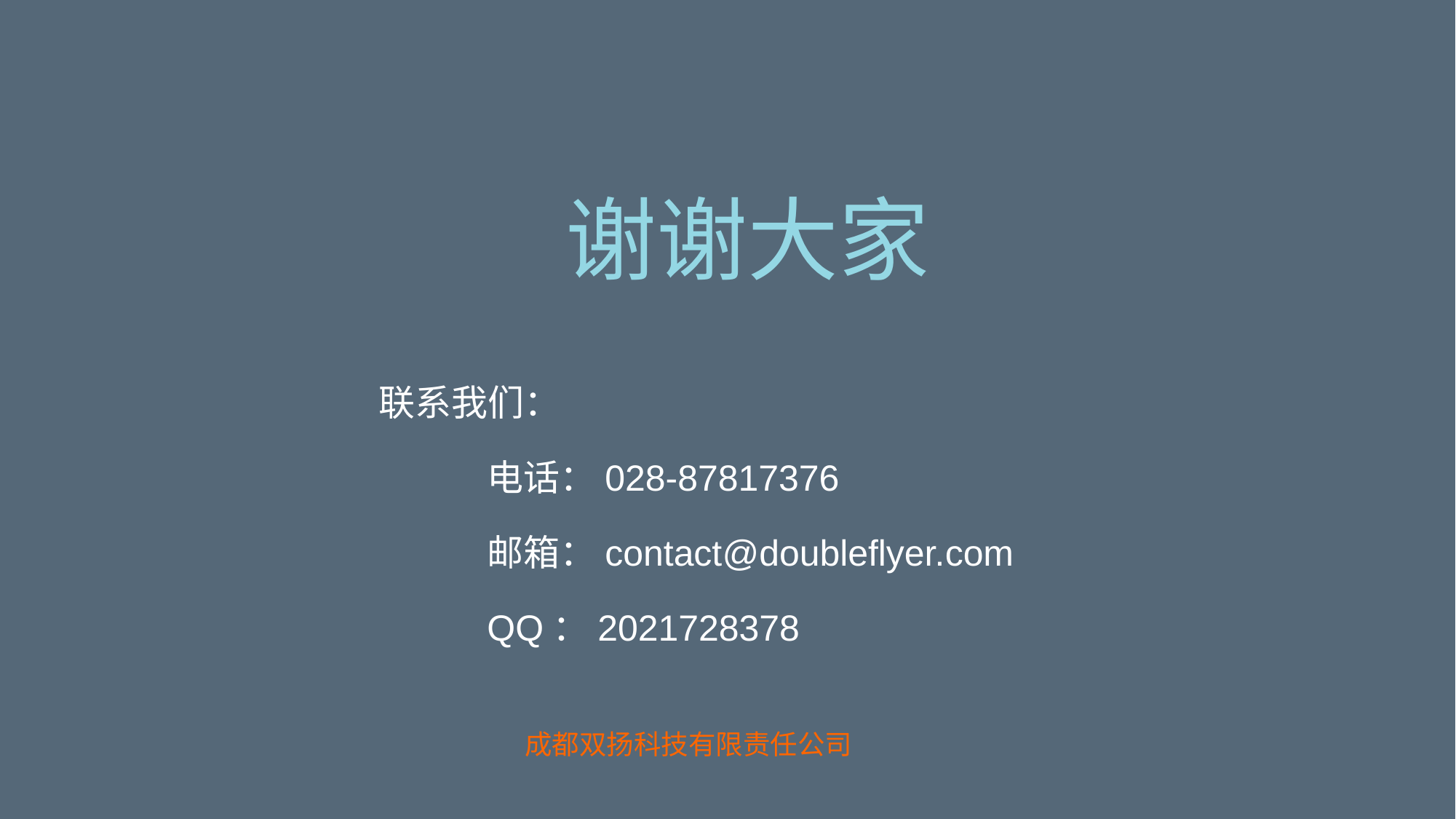

# 谢谢大家
联系我们：
电话：028-87817376
邮箱：contact@doubleflyer.com
QQ：2021728378
成都双扬科技有限责任公司